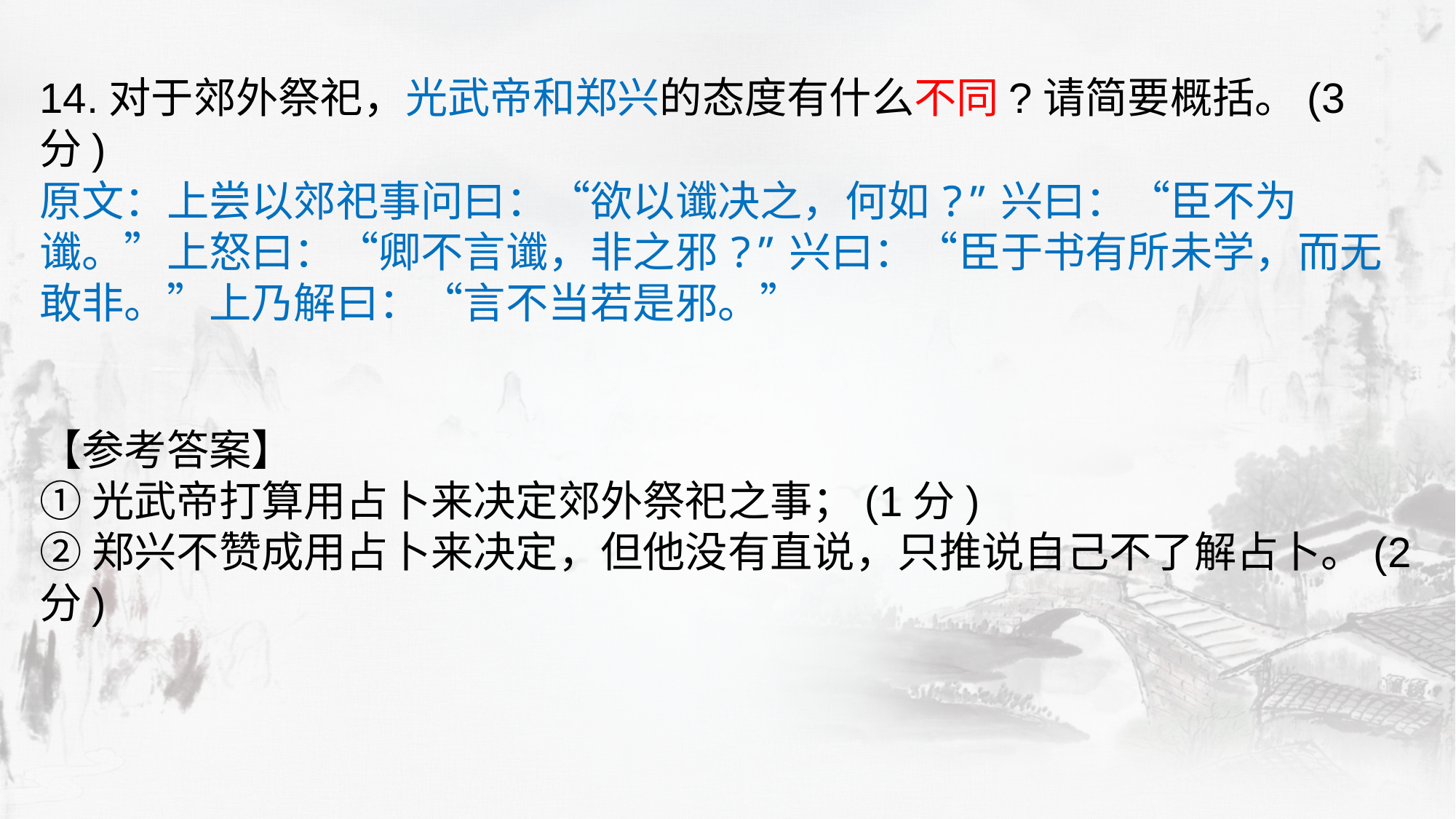

14.对于郊外祭祀，光武帝和郑兴的态度有什么不同?请简要概括。(3分)
原文：上尝以郊祀事问曰：“欲以谶决之，何如?”兴曰：“臣不为谶。”上怒曰：“卿不言谶，非之邪?”兴曰：“臣于书有所未学，而无敢非。”上乃解曰：“言不当若是邪。”
【参考答案】
①光武帝打算用占卜来决定郊外祭祀之事；(1分)
②郑兴不赞成用占卜来决定，但他没有直说，只推说自己不了解占卜。(2分)